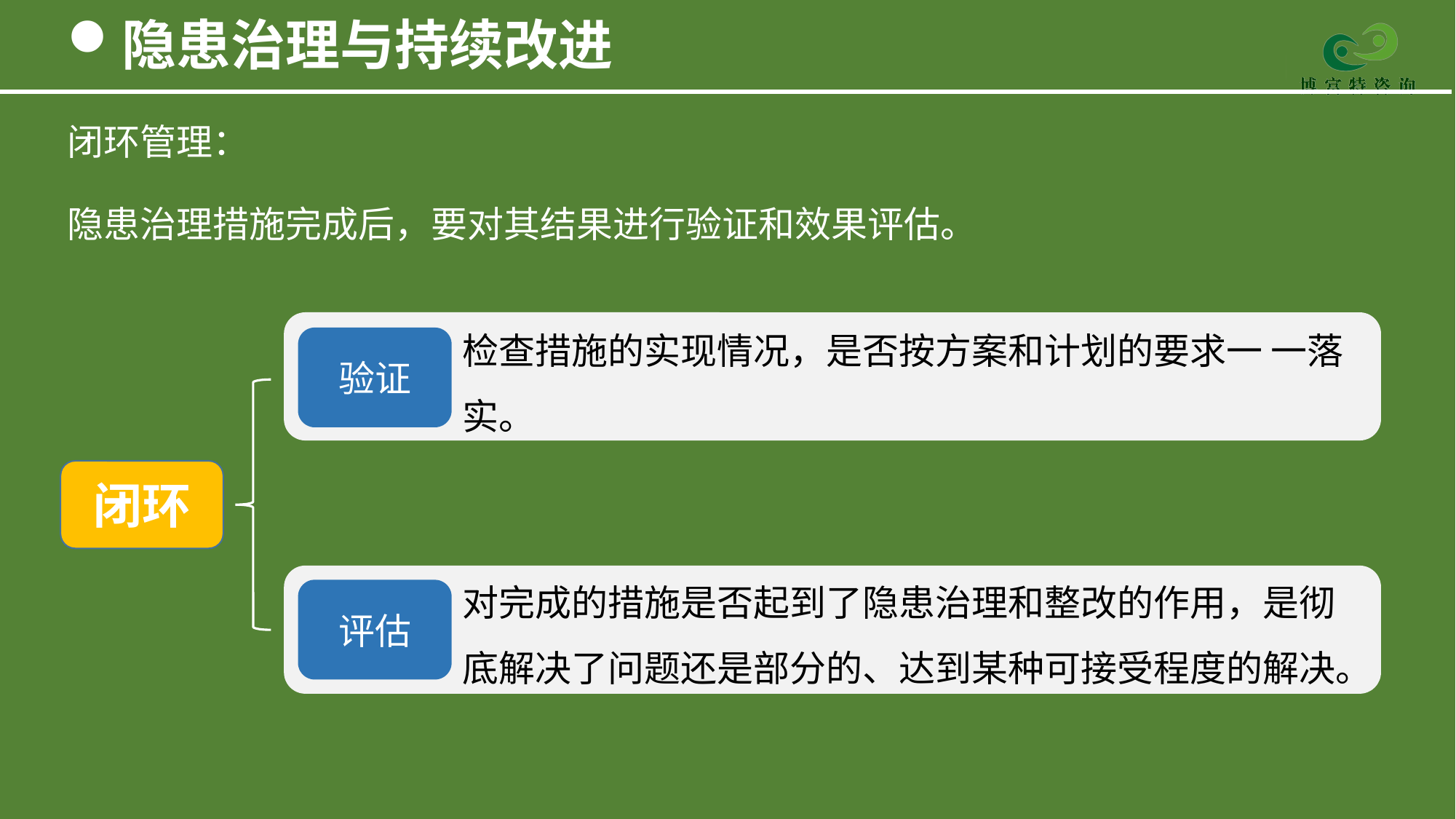

隐患治理与持续改进
闭环管理：
隐患治理措施完成后，要对其结果进行验证和效果评估。
检查措施的实现情况，是否按方案和计划的要求一 一落实。

验证

闭环
对完成的措施是否起到了隐患治理和整改的作用，是彻底解决了问题还是部分的、达到某种可接受程度的解决。

评估